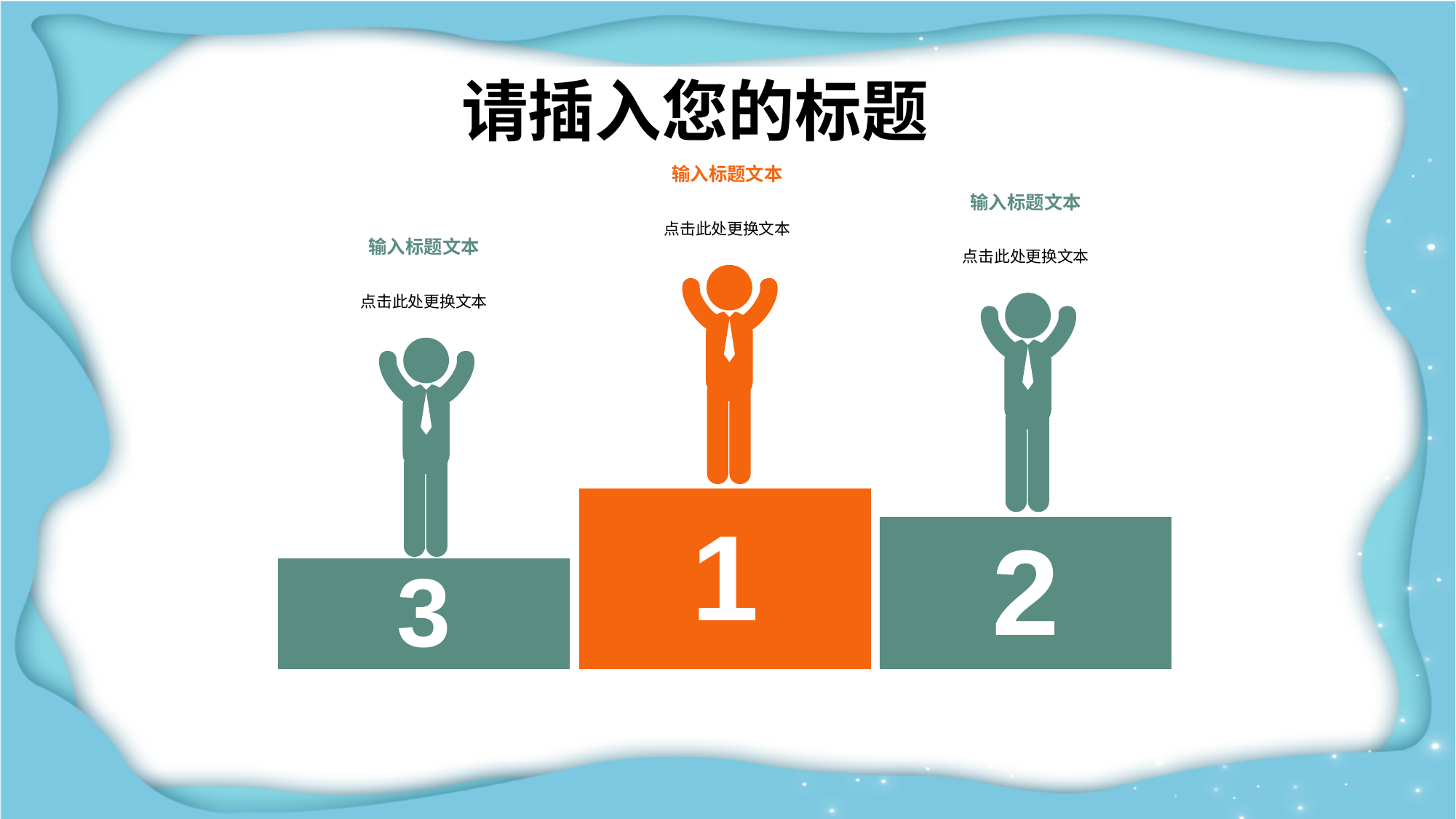

请插入您的标题
输入标题文本
点击此处更换文本

1
输入标题文本
点击此处更换文本

2
输入标题文本
点击此处更换文本

3